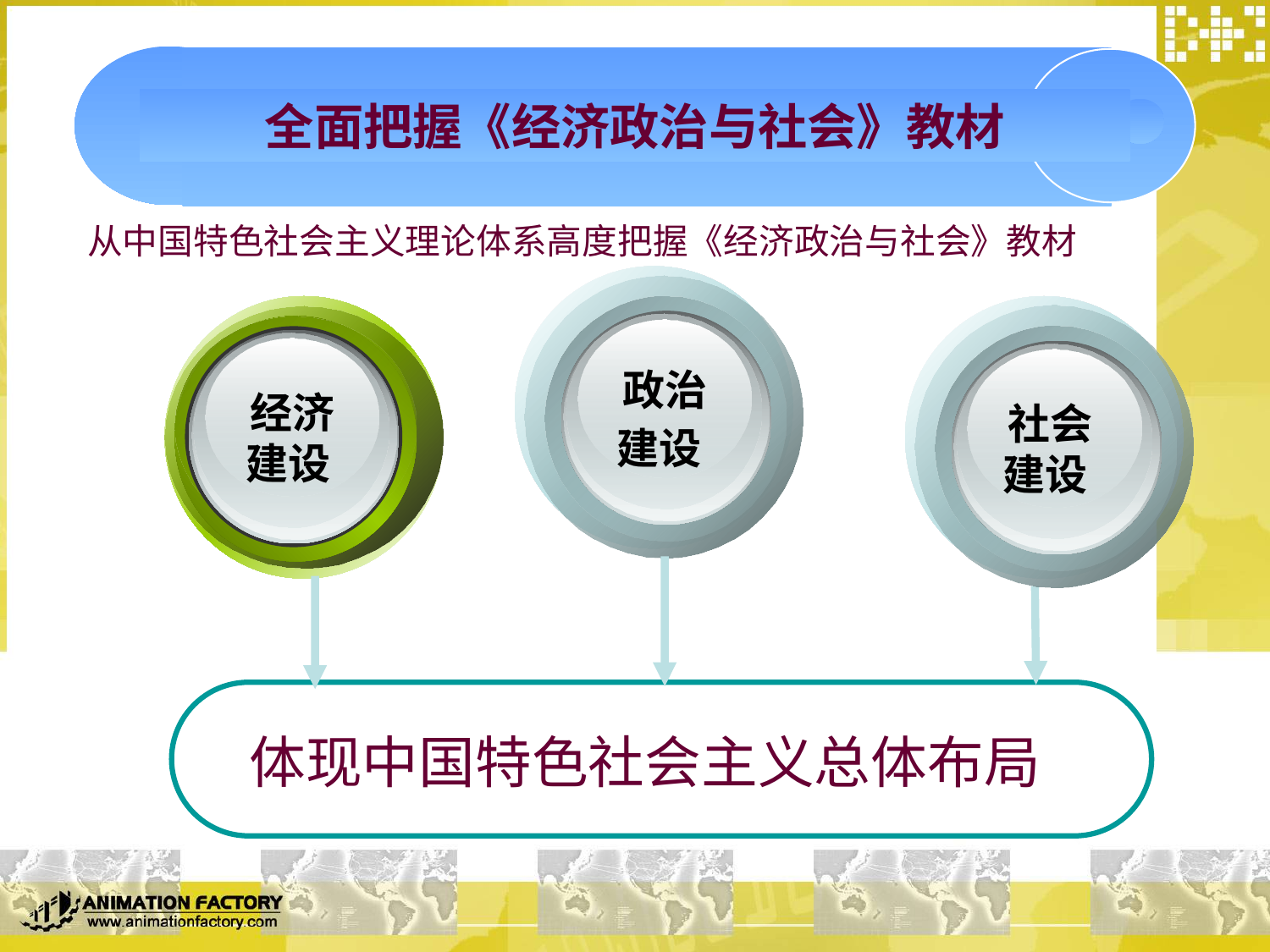

全面把握《经济政治与社会》教材
从中国特色社会主义理论体系高度把握《经济政治与社会》教材

政治
建设

社会
建设

经济
建设

体现中国特色社会主义总体布局